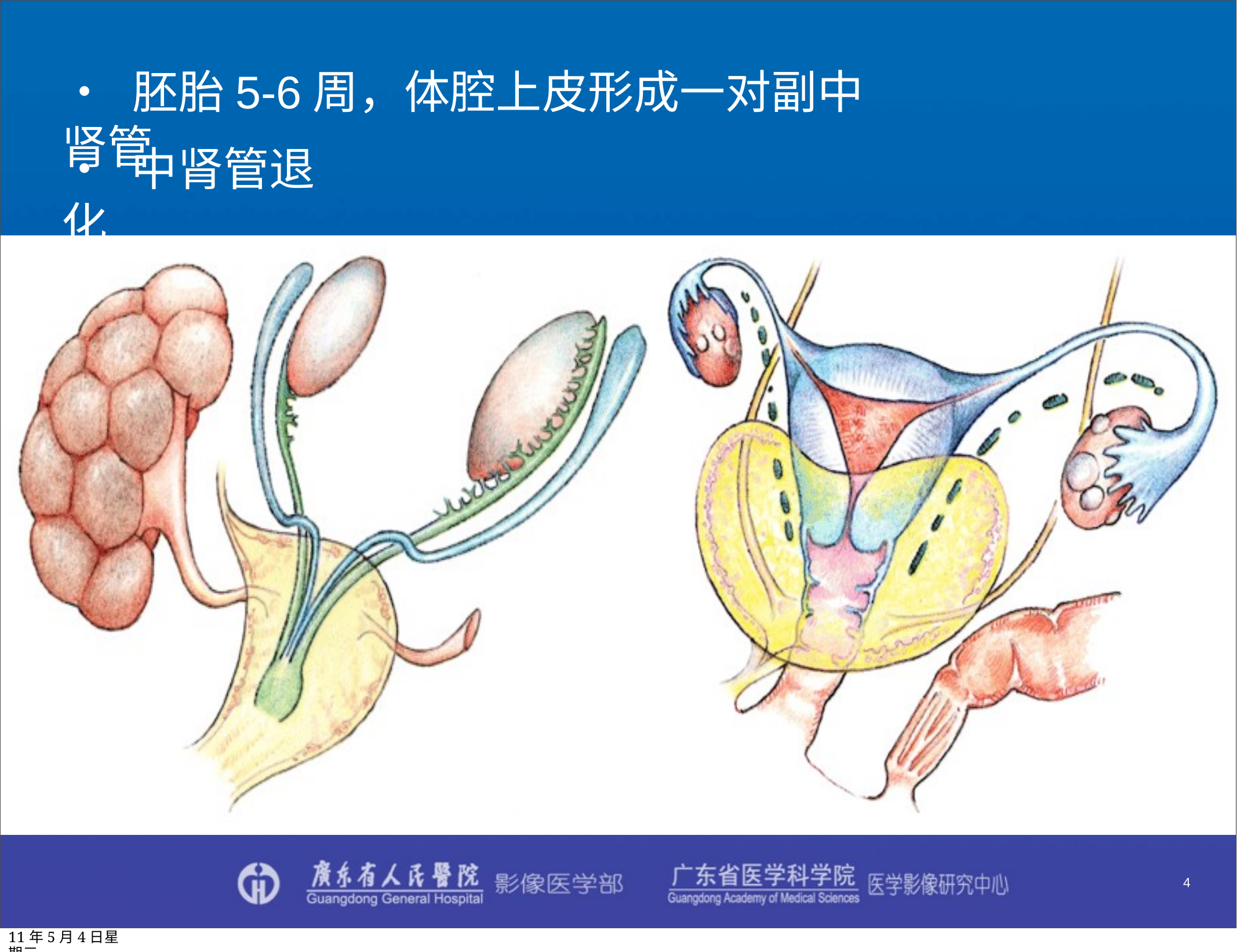

# • 胚胎5-6周，体腔上皮形成一对副中肾管
• 中肾管退化

4
11年5月4日星期三